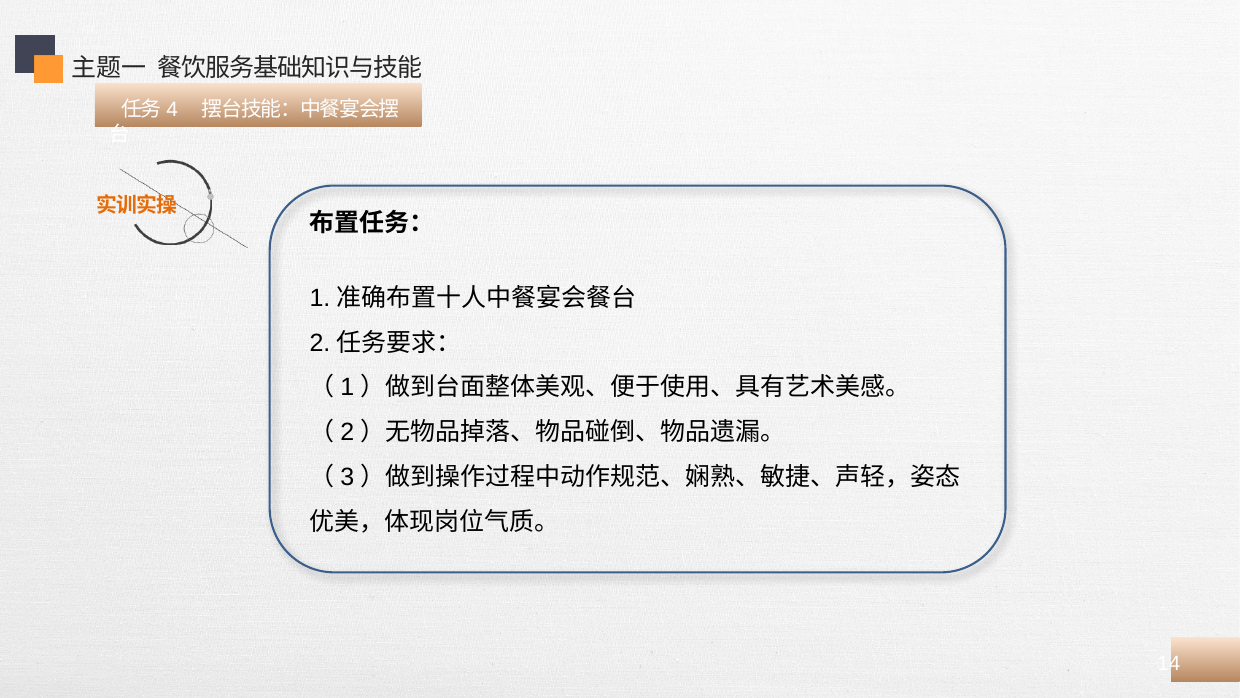

主题一  餐饮服务基础知识与技能

 任务4    摆台技能：中餐宴会摆台

布置任务：

1.准确布置十人中餐宴会餐台
2.任务要求：
（1）做到台面整体美观、便于使用、具有艺术美感。
（2）无物品掉落、物品碰倒、物品遗漏。
（3）做到操作过程中动作规范、娴熟、敏捷、声轻，姿态优美，体现岗位气质。